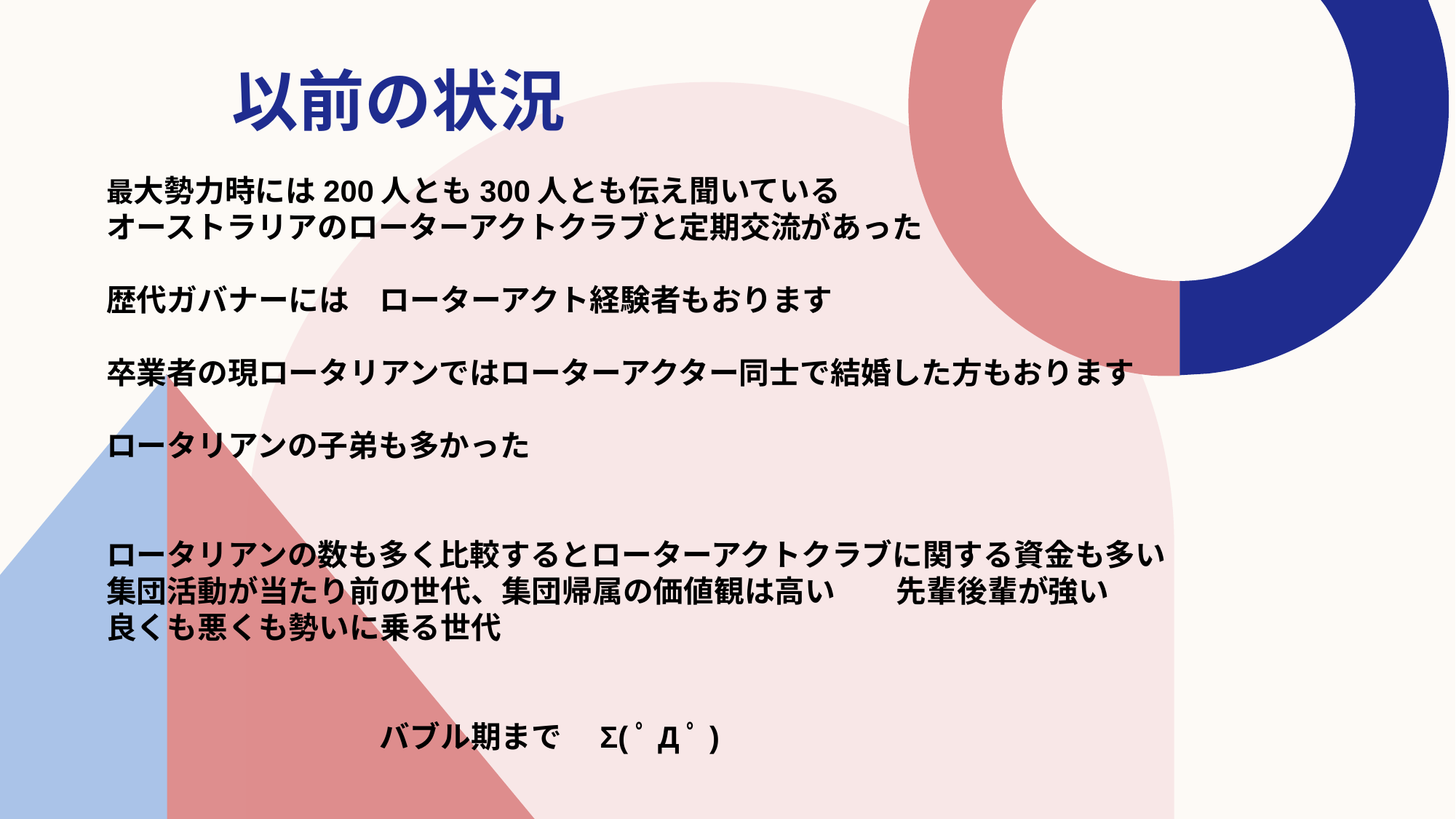

# 以前の状況
最大勢力時には200人とも300人とも伝え聞いている
オーストラリアのローターアクトクラブと定期交流があった

歴代ガバナーには　ローターアクト経験者もおります

卒業者の現ロータリアンではローターアクター同士で結婚した方もおります

ロータリアンの子弟も多かった

ロータリアンの数も多く比較するとローターアクトクラブに関する資金も多い
集団活動が当たり前の世代、集団帰属の価値観は高い　　先輩後輩が強い
良くも悪くも勢いに乗る世代

　　　　　　　　　バブル期まで　Σ(ﾟДﾟ)